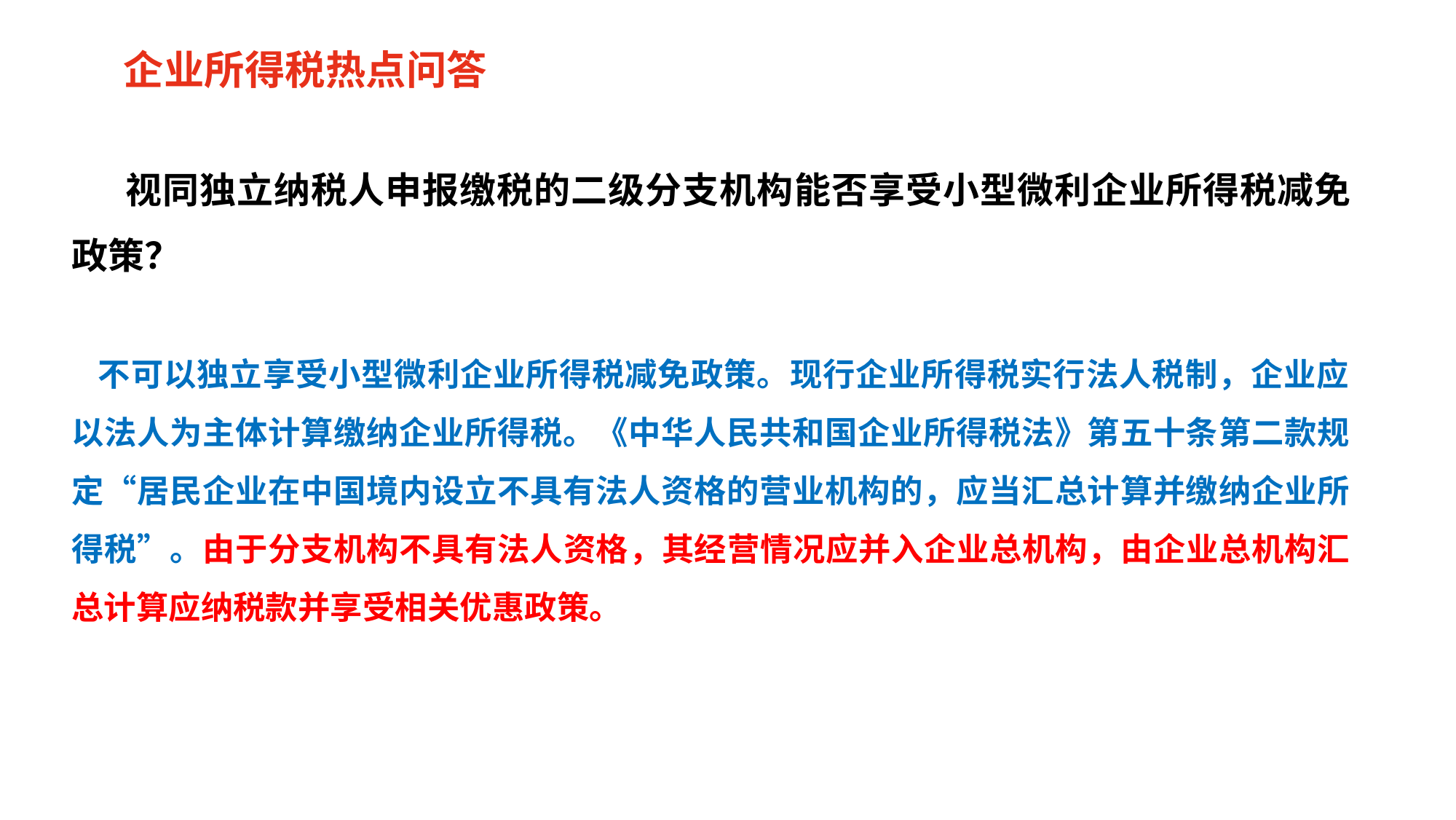

企业所得税热点问答
  视同独立纳税人申报缴税的二级分支机构能否享受小型微利企业所得税减免政策？

不可以独立享受小型微利企业所得税减免政策。现行企业所得税实行法人税制，企业应以法人为主体计算缴纳企业所得税。《中华人民共和国企业所得税法》第五十条第二款规定“居民企业在中国境内设立不具有法人资格的营业机构的，应当汇总计算并缴纳企业所得税”。由于分支机构不具有法人资格，其经营情况应并入企业总机构，由企业总机构汇总计算应纳税款并享受相关优惠政策。